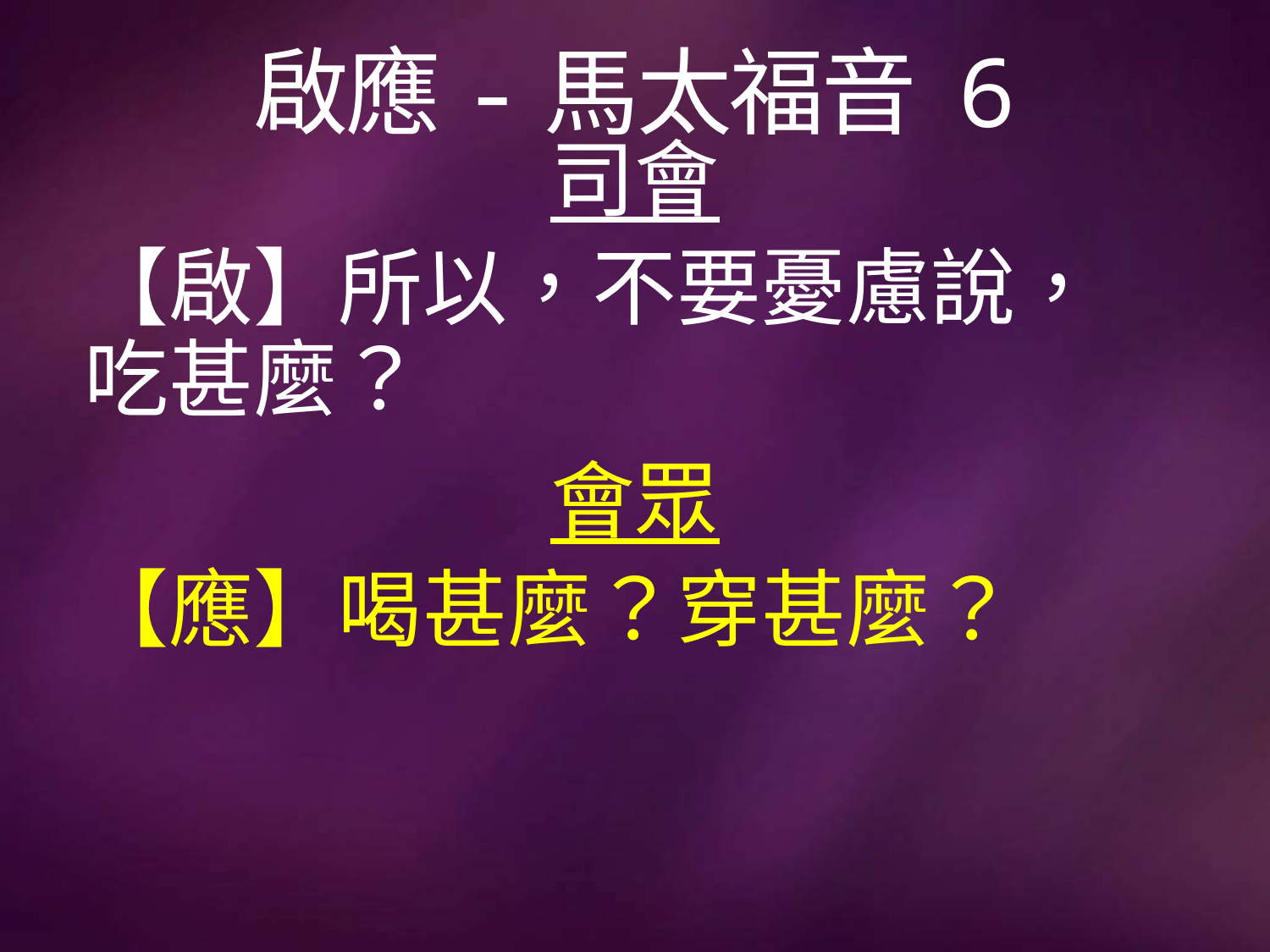

# 啟應-馬太福音 6
司會
【啟】所以，不要憂慮說，吃甚麼？

會眾
【應】喝甚麼？穿甚麼？